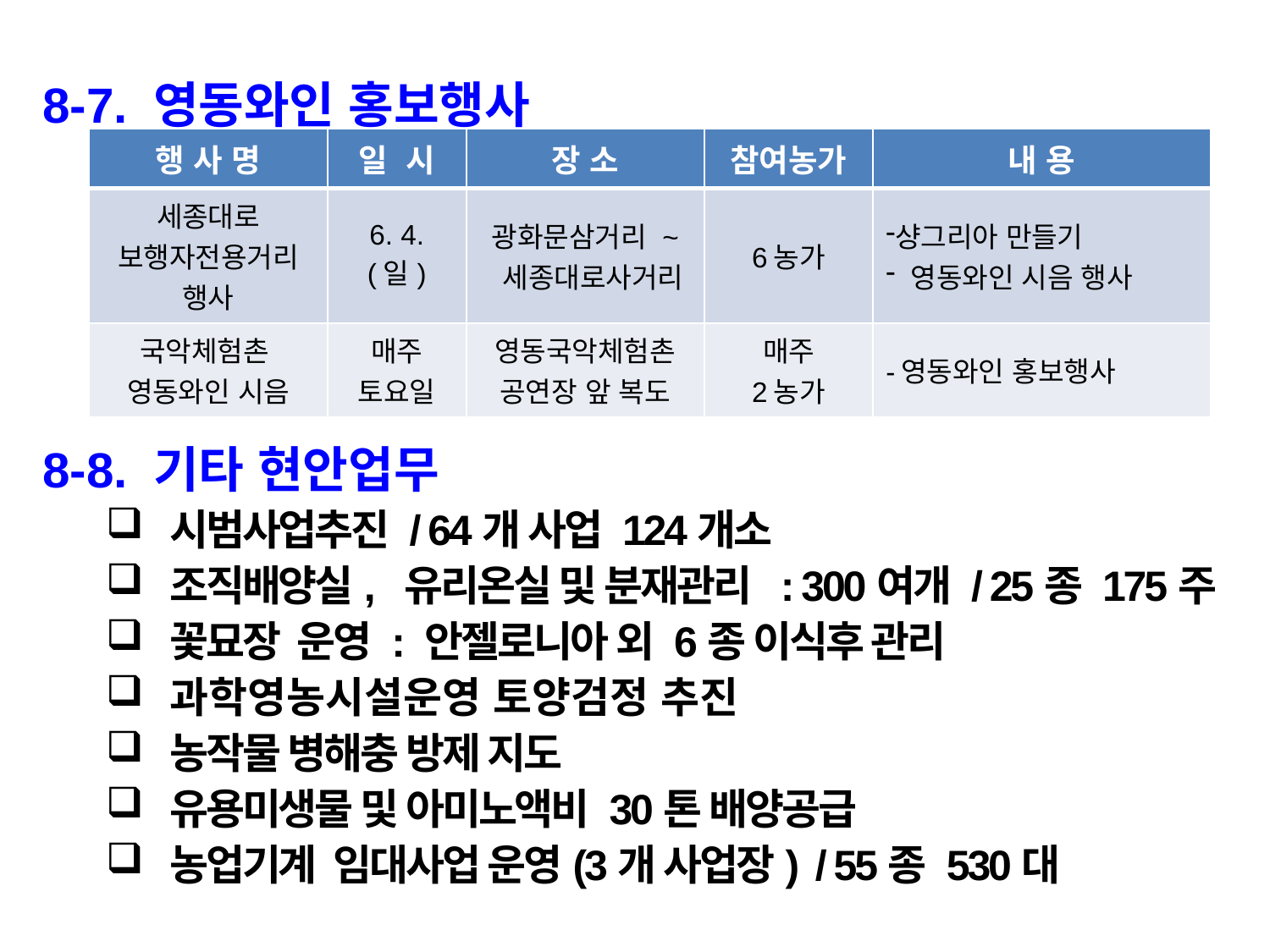

8-7. 영동와인 홍보행사
| 행 사 명 | 일 시 | 장 소 | 참여농가 | 내 용 |
| --- | --- | --- | --- | --- |
| 세종대로 보행자전용거리 행사 | 6. 4.(일) | 광화문삼거리 ~ 세종대로사거리 | 6농가 | 샹그리아 만들기 영동와인 시음 행사 |
| 국악체험촌 영동와인 시음 | 매주 토요일 | 영동국악체험촌 공연장 앞 복도 | 매주 2농가 | -영동와인 홍보행사 |
8-8. 기타 현안업무
시범사업추진 / 64개 사업 124개소
조직배양실,  유리온실 및 분재관리  : 300여개 / 25종 175주
꽃묘장  운영 : 안젤로니아 외 6종 이식후 관리
과학영농시설운영 토양검정 추진
농작물 병해충 방제 지도
유용미생물 및 아미노액비 30톤 배양공급
농업기계  임대사업 운영(3개 사업장)  / 55종 530대